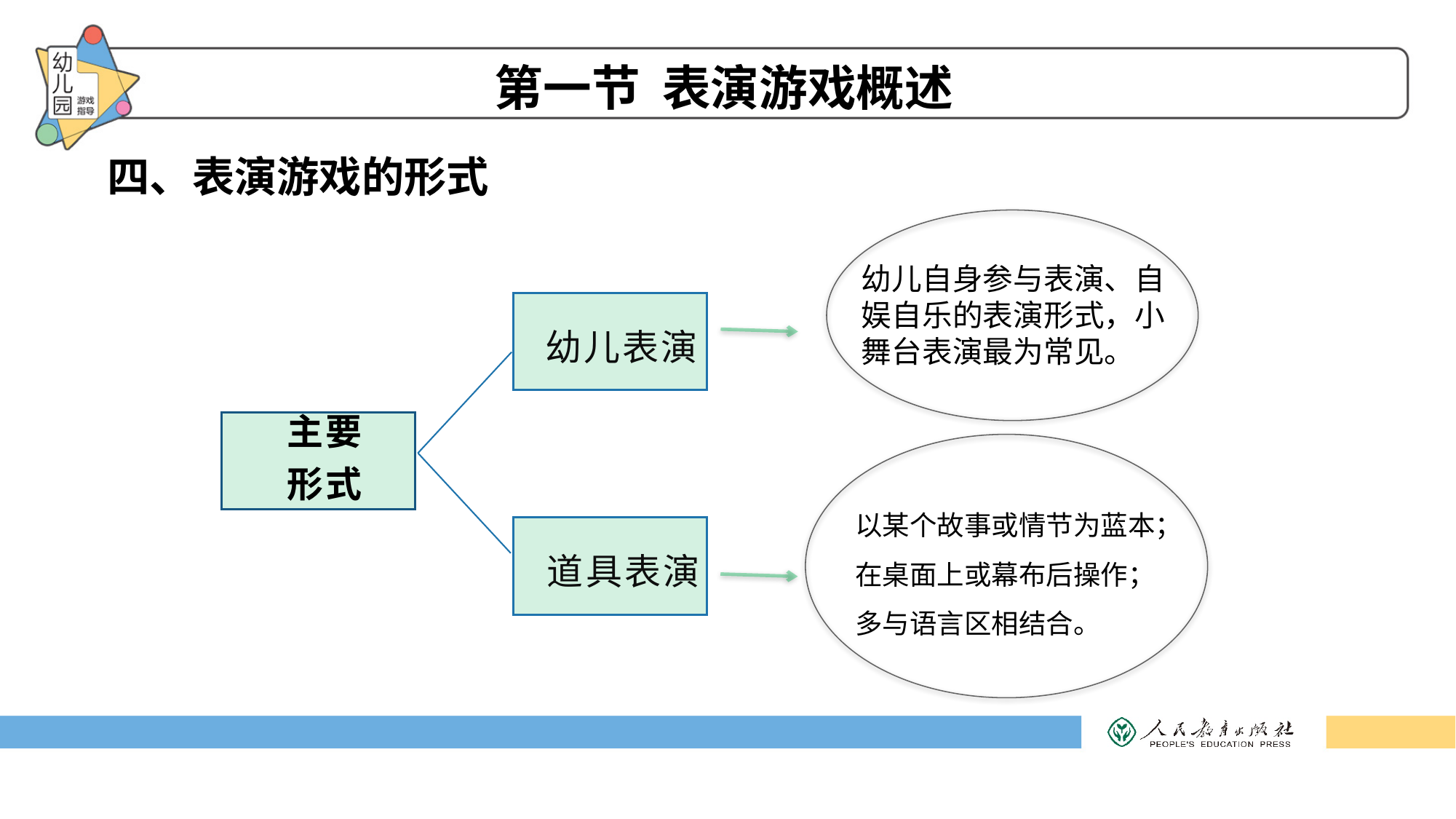

第一节  表演游戏概述
四、表演游戏的形式

幼儿自身参与表演、自娱自乐的表演形式，小舞台表演最为常见。

幼儿表演
主要
形式

以某个故事或情节为蓝本；
在桌面上或幕布后操作；
多与语言区相结合。

道具表演